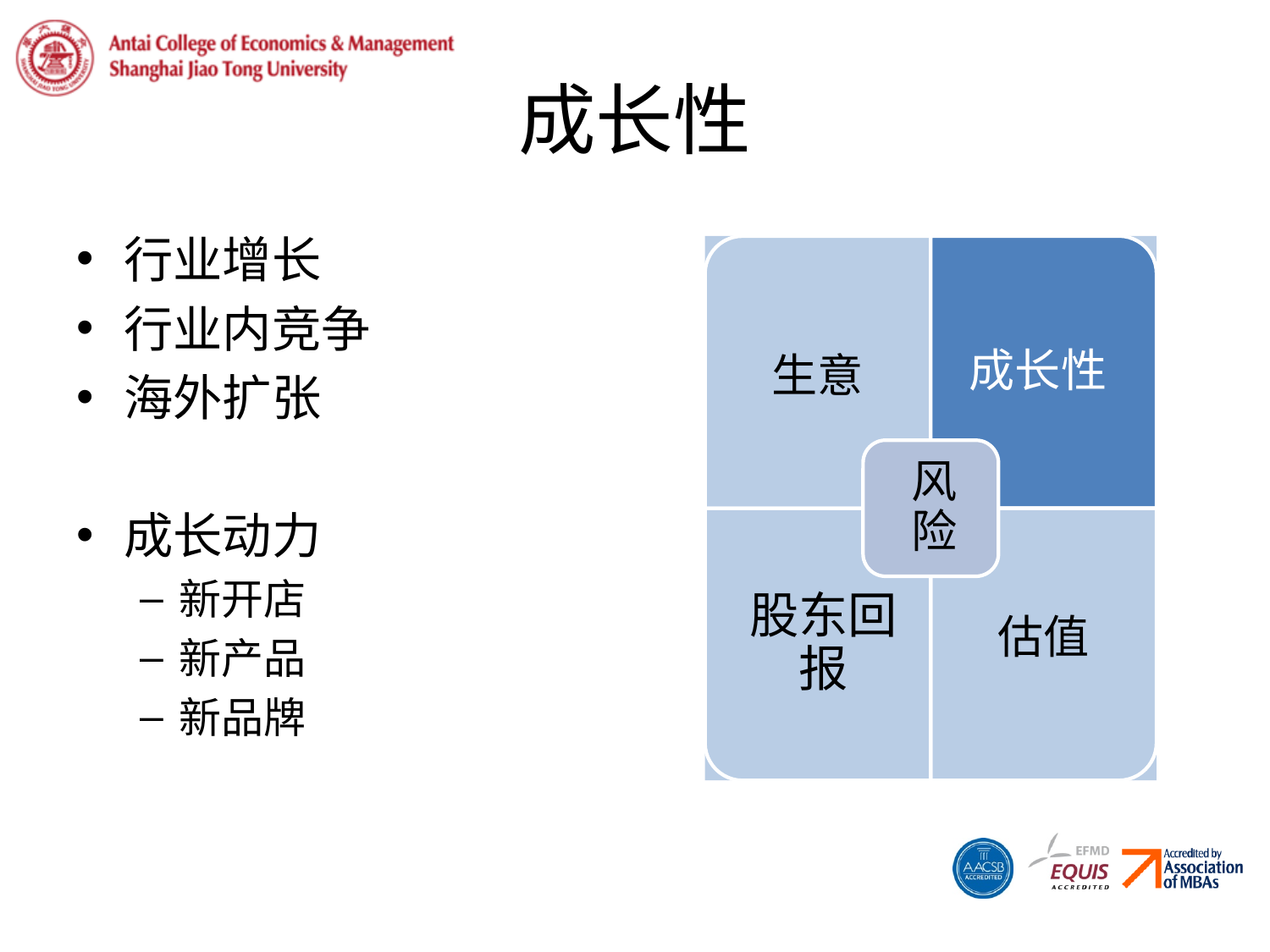

# 成长性
行业增长
行业内竞争
海外扩张

成长动力
新开店
新产品
新品牌

生意
成长性
股东回报
估值
风险